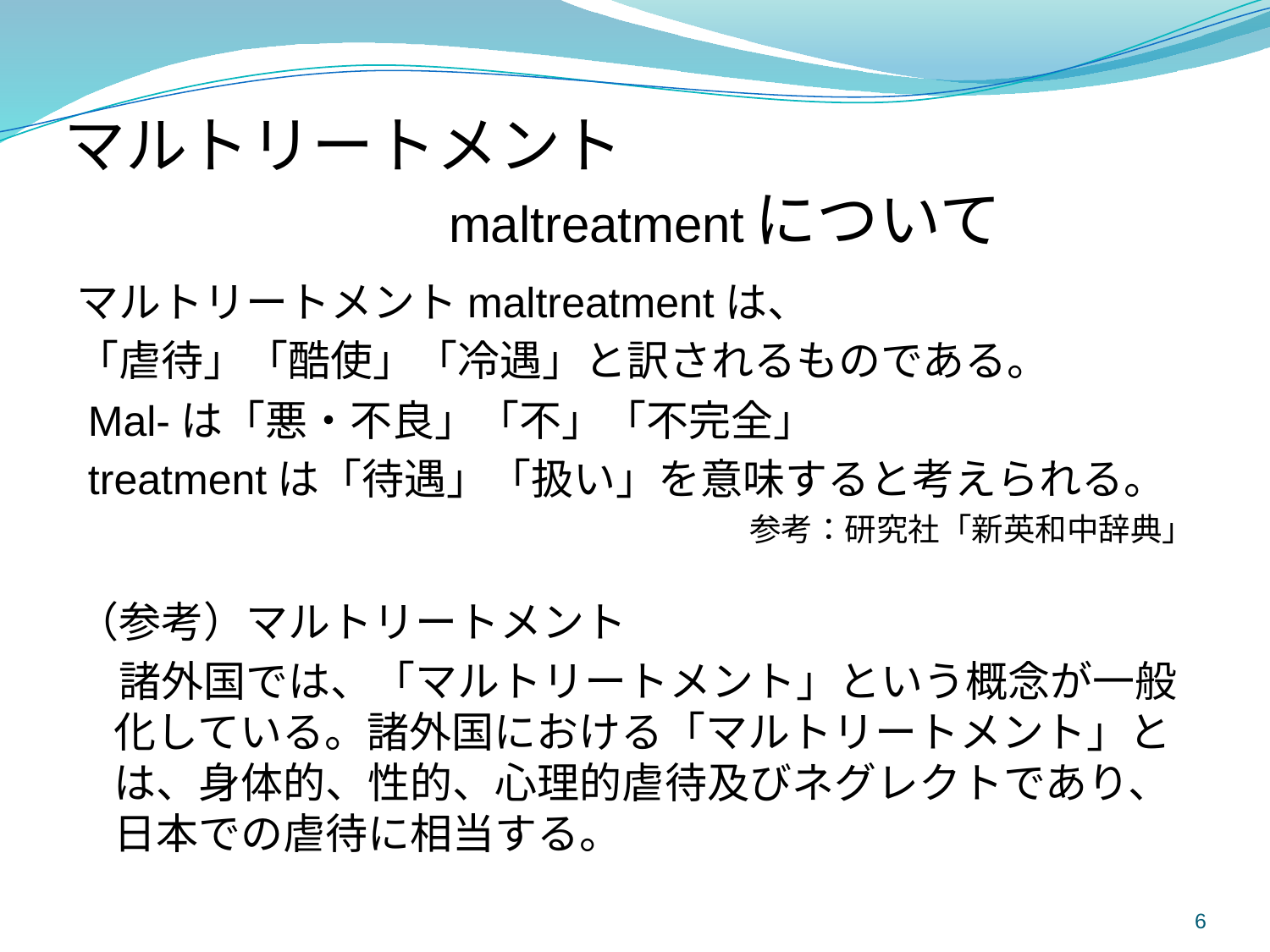

# マルトリートメント 　　　　　　maltreatmentについて
マルトリートメントmaltreatmentは、
「虐待」「酷使」「冷遇」と訳されるものである。
 Mal-は「悪・不良」「不」「不完全」
 treatmentは「待遇」「扱い」を意味すると考えられる。
参考：研究社「新英和中辞典」

（参考）マルトリートメント
　諸外国では、「マルトリートメント」という概念が一般化している。諸外国における「マルトリートメント」とは、身体的、性的、心理的虐待及びネグレクトであり、日本での虐待に相当する。

6